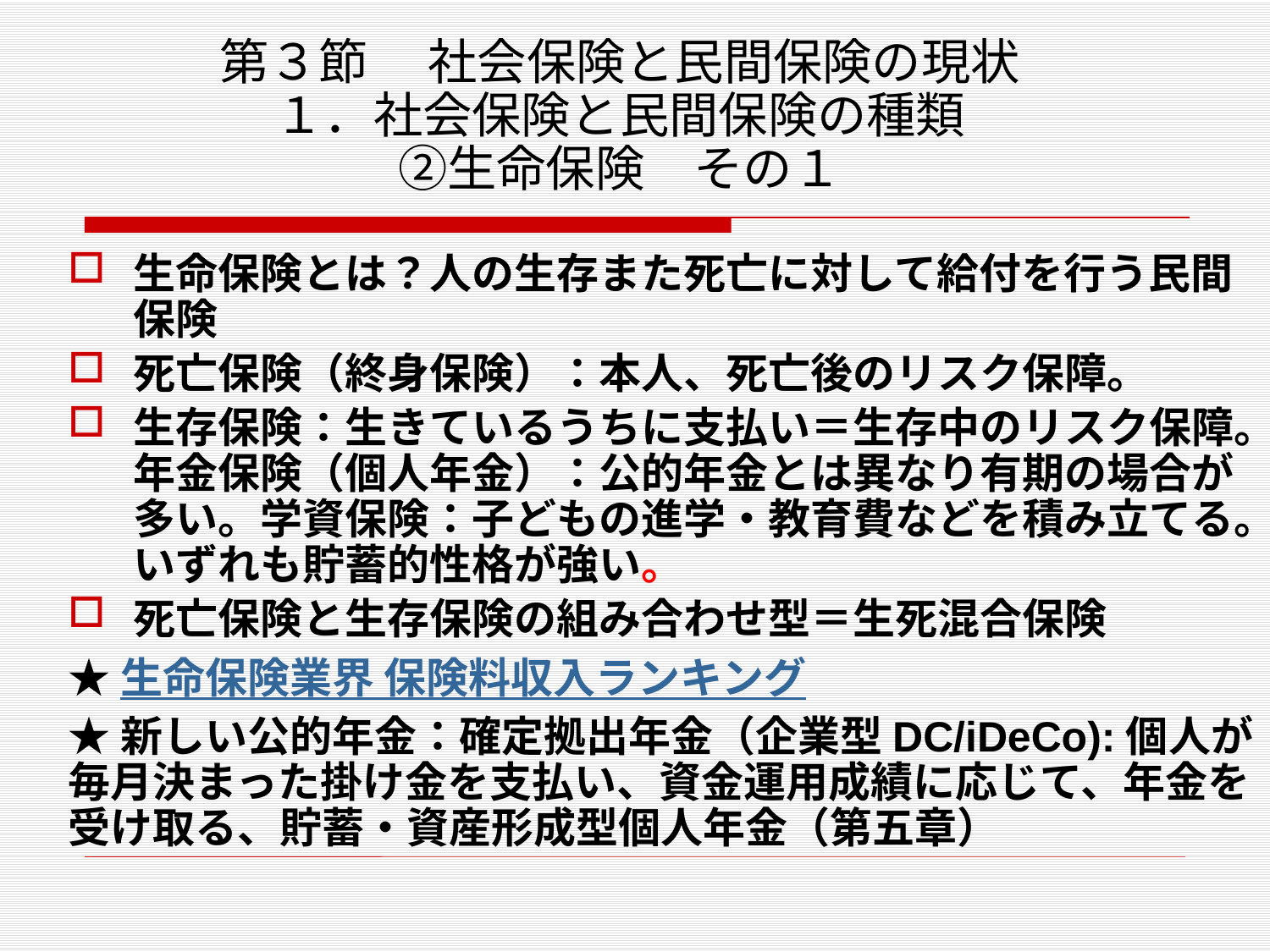

# 第３節　 社会保険と民間保険の現状 １．社会保険と民間保険の種類 ②生命保険　その１
生命保険とは？人の生存また死亡に対して給付を行う民間保険
死亡保険（終身保険）：本人、死亡後のリスク保障。
生存保険：生きているうちに支払い＝生存中のリスク保障。年金保険（個人年金）：公的年金とは異なり有期の場合が多い。学資保険：子どもの進学・教育費などを積み立てる。いずれも貯蓄的性格が強い。
死亡保険と生存保険の組み合わせ型＝生死混合保険
★生命保険業界 保険料収入ランキング
★新しい公的年金：確定拠出年金（企業型DC/iDeCo):個人が毎月決まった掛け金を支払い、資金運用成績に応じて、年金を受け取る、貯蓄・資産形成型個人年金（第五章）